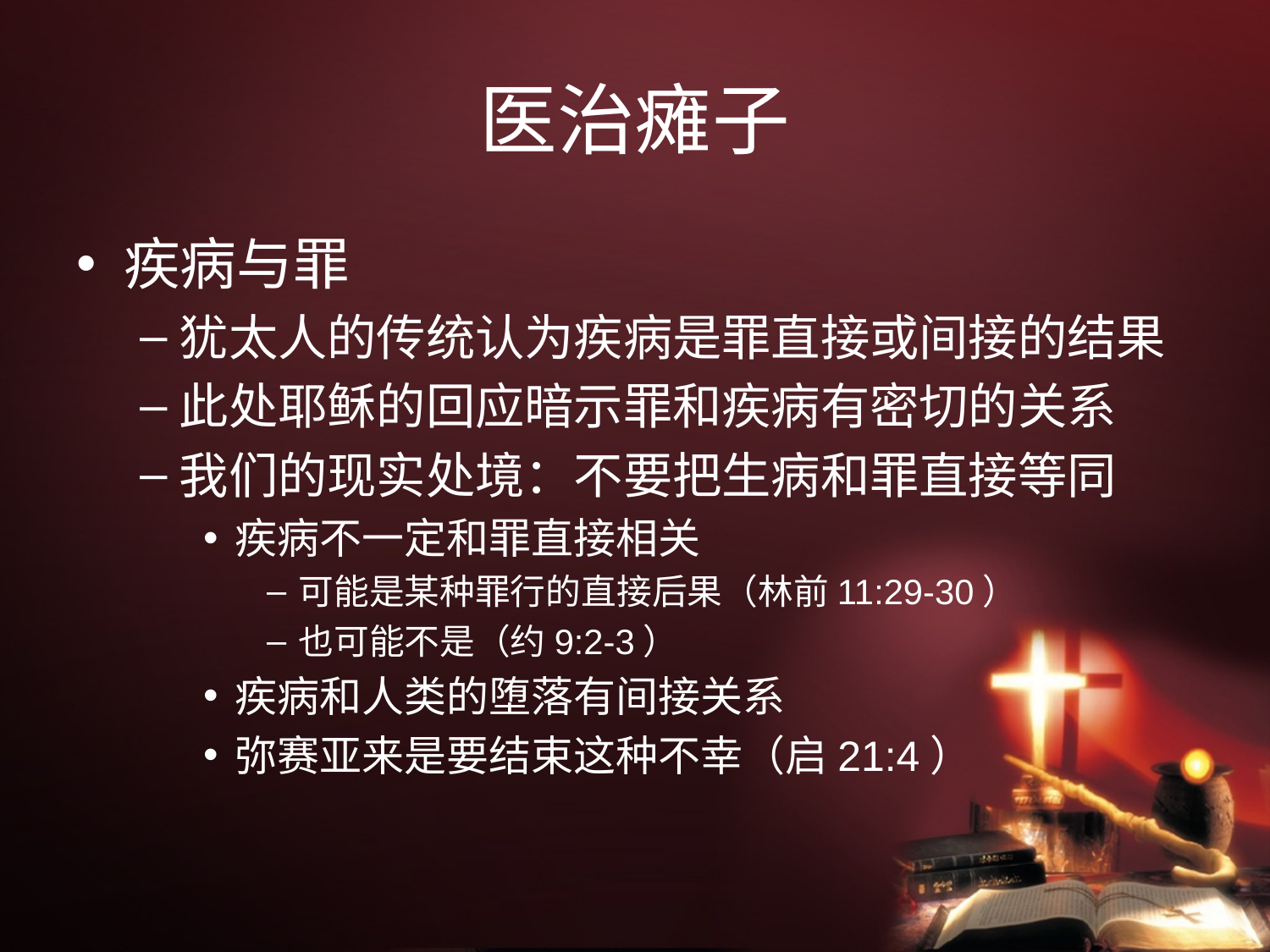

# 医治瘫子
疾病与罪
犹太人的传统认为疾病是罪直接或间接的结果
此处耶稣的回应暗示罪和疾病有密切的关系
我们的现实处境：不要把生病和罪直接等同
疾病不一定和罪直接相关
可能是某种罪行的直接后果（林前11:29-30）
也可能不是（约9:2-3）
疾病和人类的堕落有间接关系
弥赛亚来是要结束这种不幸（启21:4）